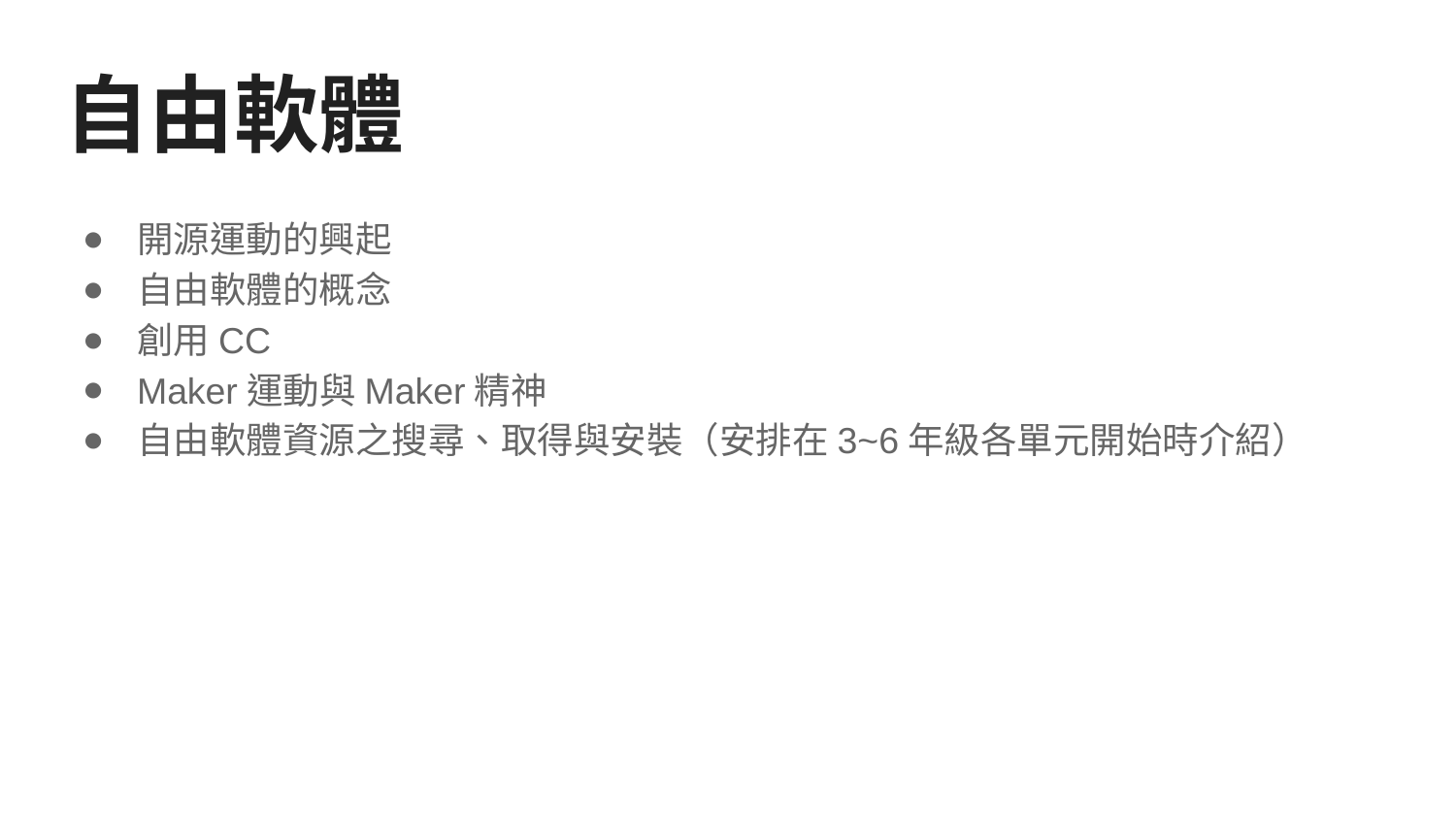

# 自由軟體
開源運動的興起
自由軟體的概念
創用CC
Maker運動與Maker精神
自由軟體資源之搜尋、取得與安裝（安排在3~6年級各單元開始時介紹）